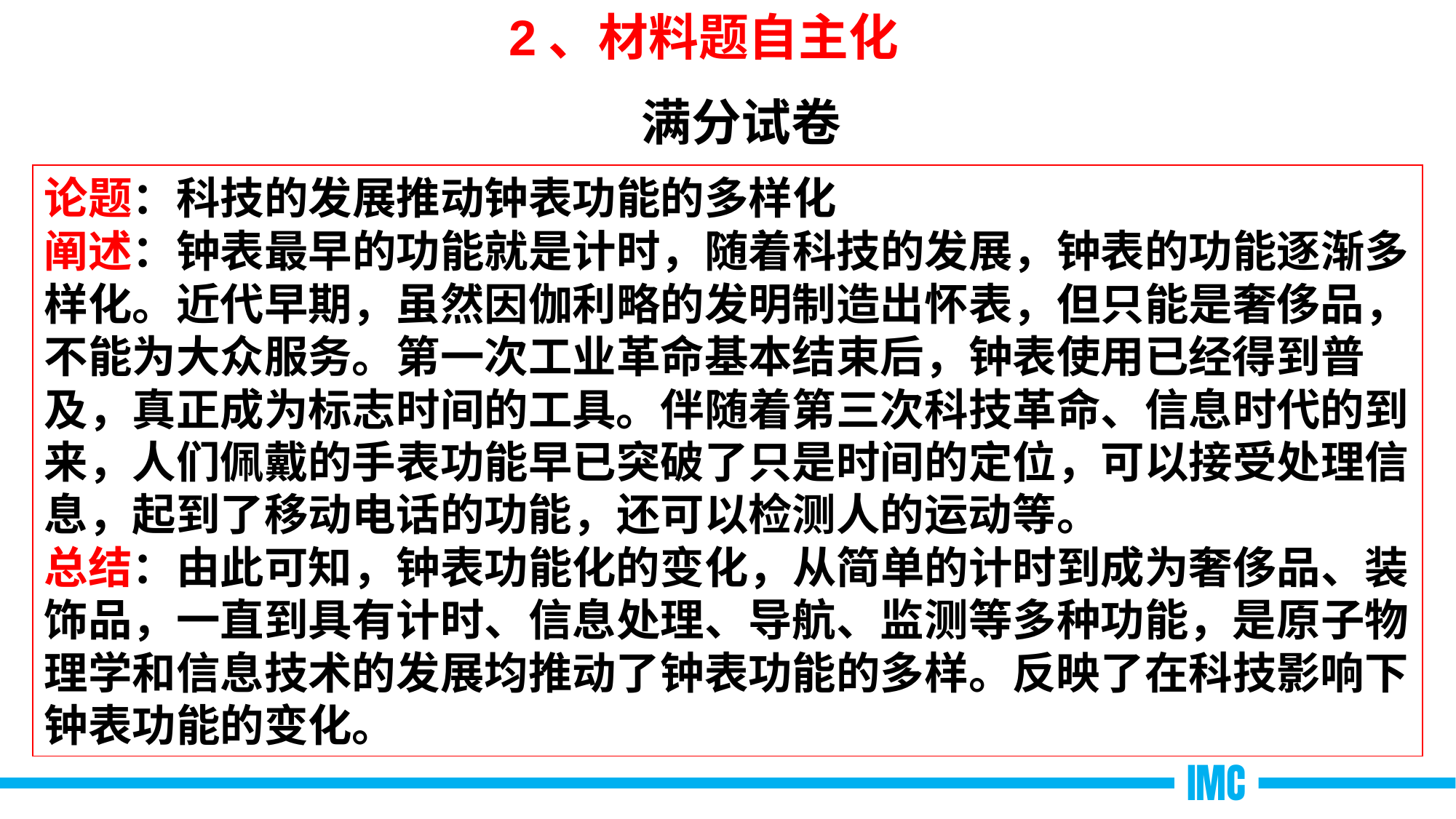

2、材料题自主化
满分试卷
论题：科技的发展推动钟表功能的多样化
阐述：钟表最早的功能就是计时，随着科技的发展，钟表的功能逐渐多样化。近代早期，虽然因伽利略的发明制造出怀表，但只能是奢侈品，不能为大众服务。第一次工业革命基本结束后，钟表使用已经得到普及，真正成为标志时间的工具。伴随着第三次科技革命、信息时代的到来，人们佩戴的手表功能早已突破了只是时间的定位，可以接受处理信息，起到了移动电话的功能，还可以检测人的运动等。
总结：由此可知，钟表功能化的变化，从简单的计时到成为奢侈品、装饰品，一直到具有计时、信息处理、导航、监测等多种功能，是原子物理学和信息技术的发展均推动了钟表功能的多样。反映了在科技影响下钟表功能的变化。